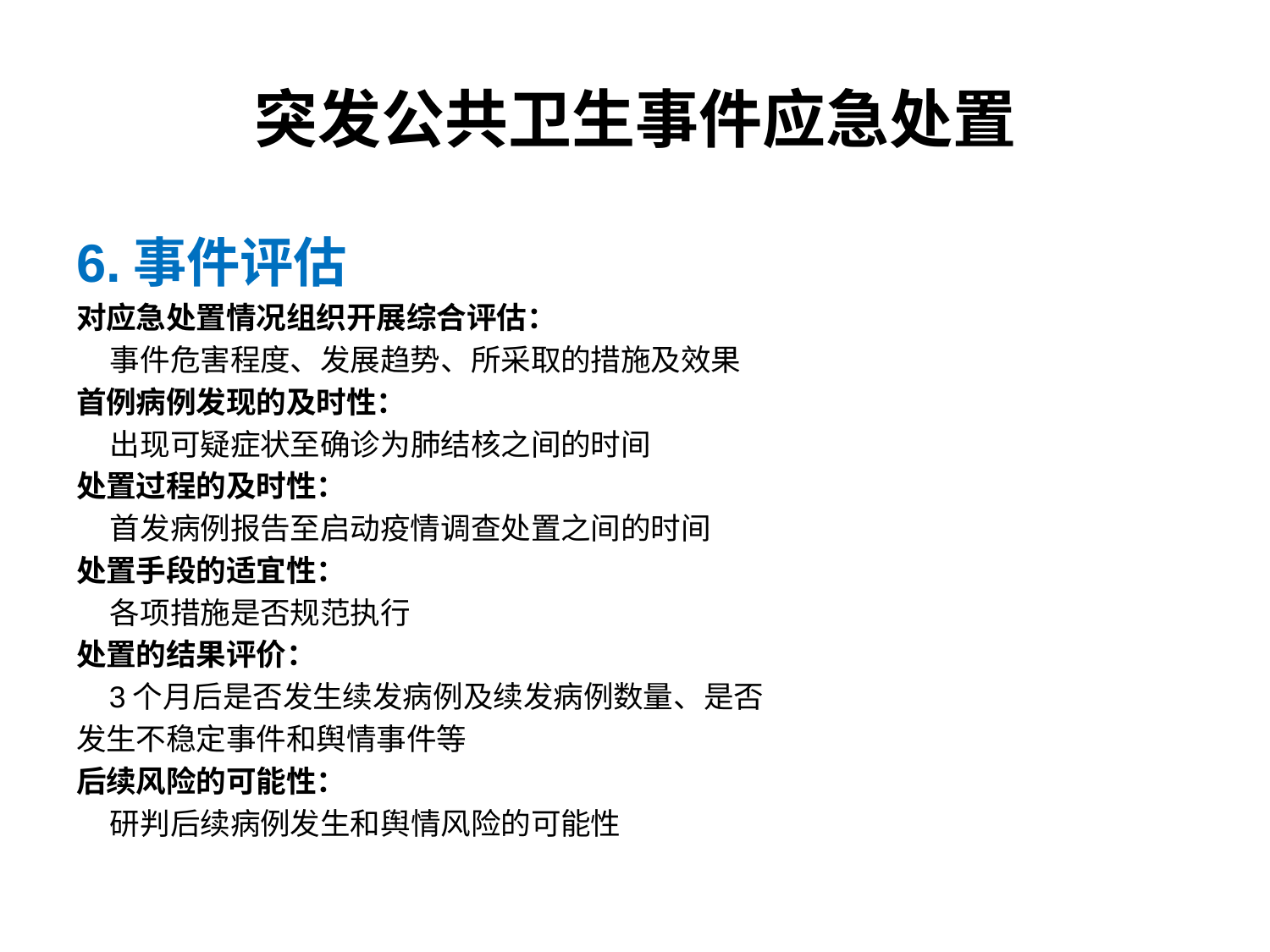

# 突发公共卫生事件应急处置
6.事件评估
对应急处置情况组织开展综合评估：
    事件危害程度、发展趋势、所采取的措施及效果
首例病例发现的及时性：
    出现可疑症状至确诊为肺结核之间的时间
处置过程的及时性：
    首发病例报告至启动疫情调查处置之间的时间
处置手段的适宜性：
    各项措施是否规范执行
处置的结果评价：
    3个月后是否发生续发病例及续发病例数量、是否
发生不稳定事件和舆情事件等
后续风险的可能性：
    研判后续病例发生和舆情风险的可能性